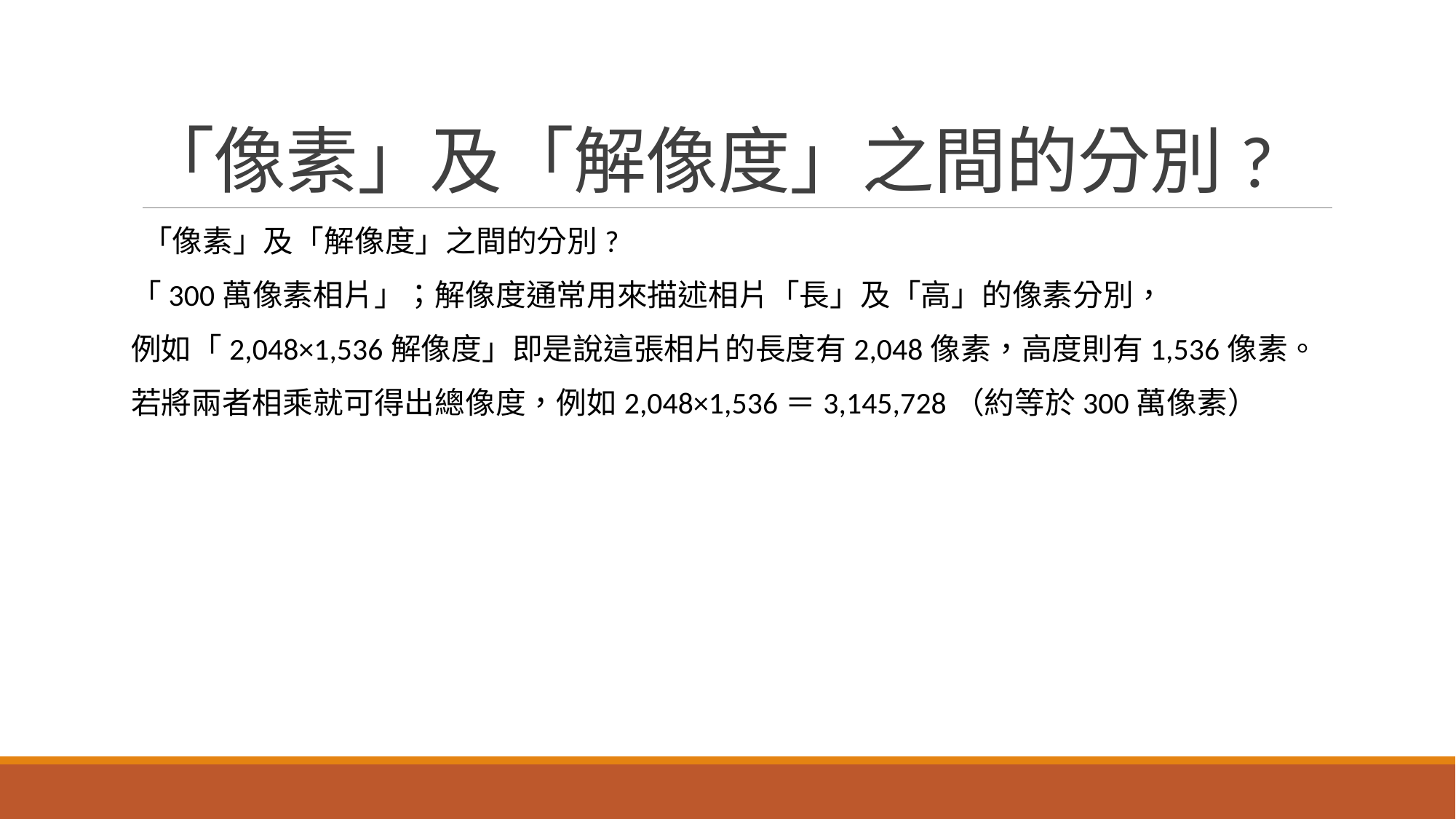

# 「像素」及「解像度」之間的分別?
「像素」及「解像度」之間的分別?
「300萬像素相片」；解像度通常用來描述相片「長」及「高」的像素分別，
例如「2,048×1,536解像度」即是說這張相片的長度有2,048像素，高度則有1,536像素。
若將兩者相乘就可得出總像度，例如2,048×1,536＝3,145,728（約等於300萬像素）